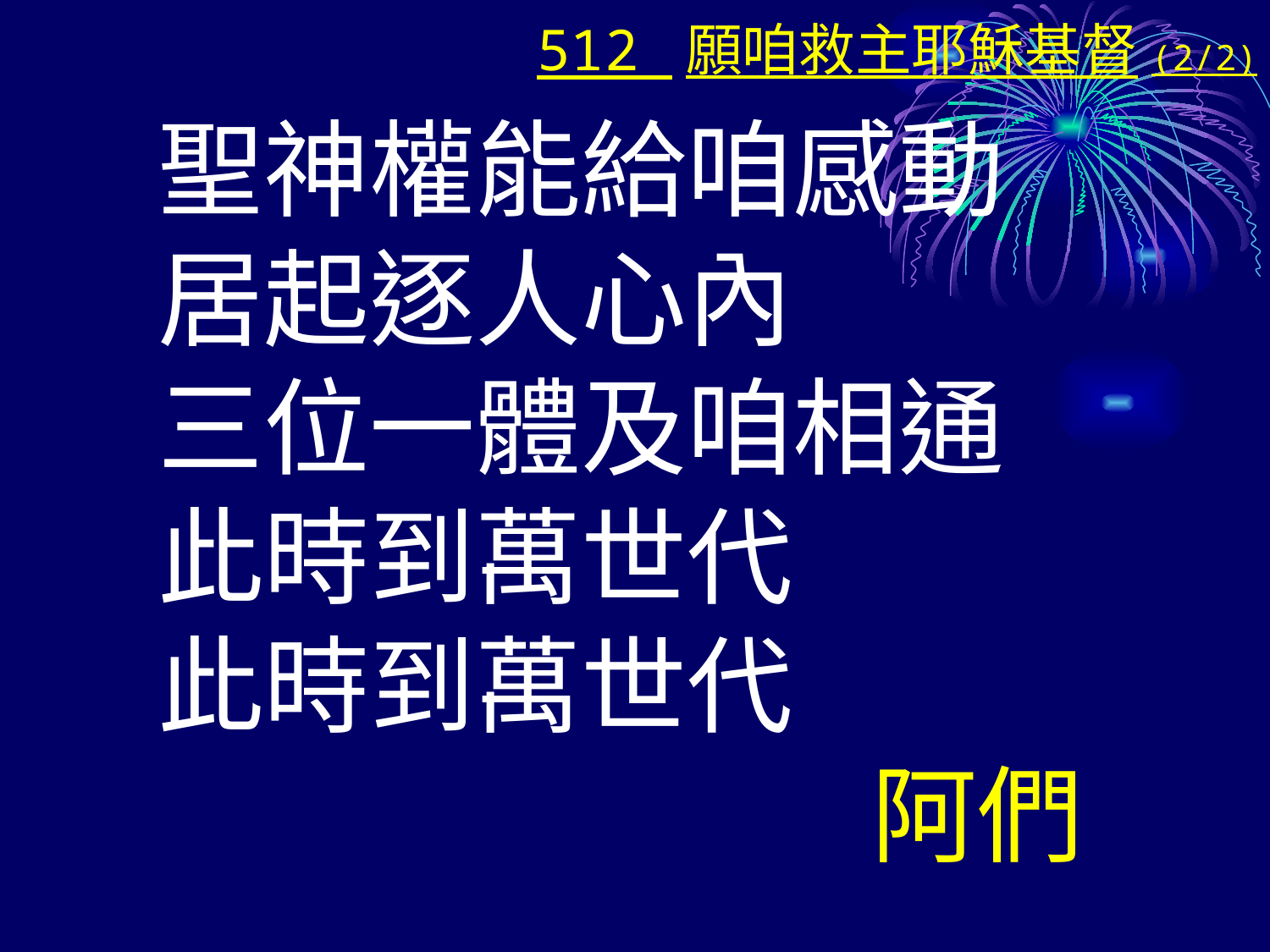

# 512 願咱救主耶穌基督(2/2)
聖神權能給咱感動
居起逐人心內
三位一體及咱相通
此時到萬世代
此時到萬世代
					阿們